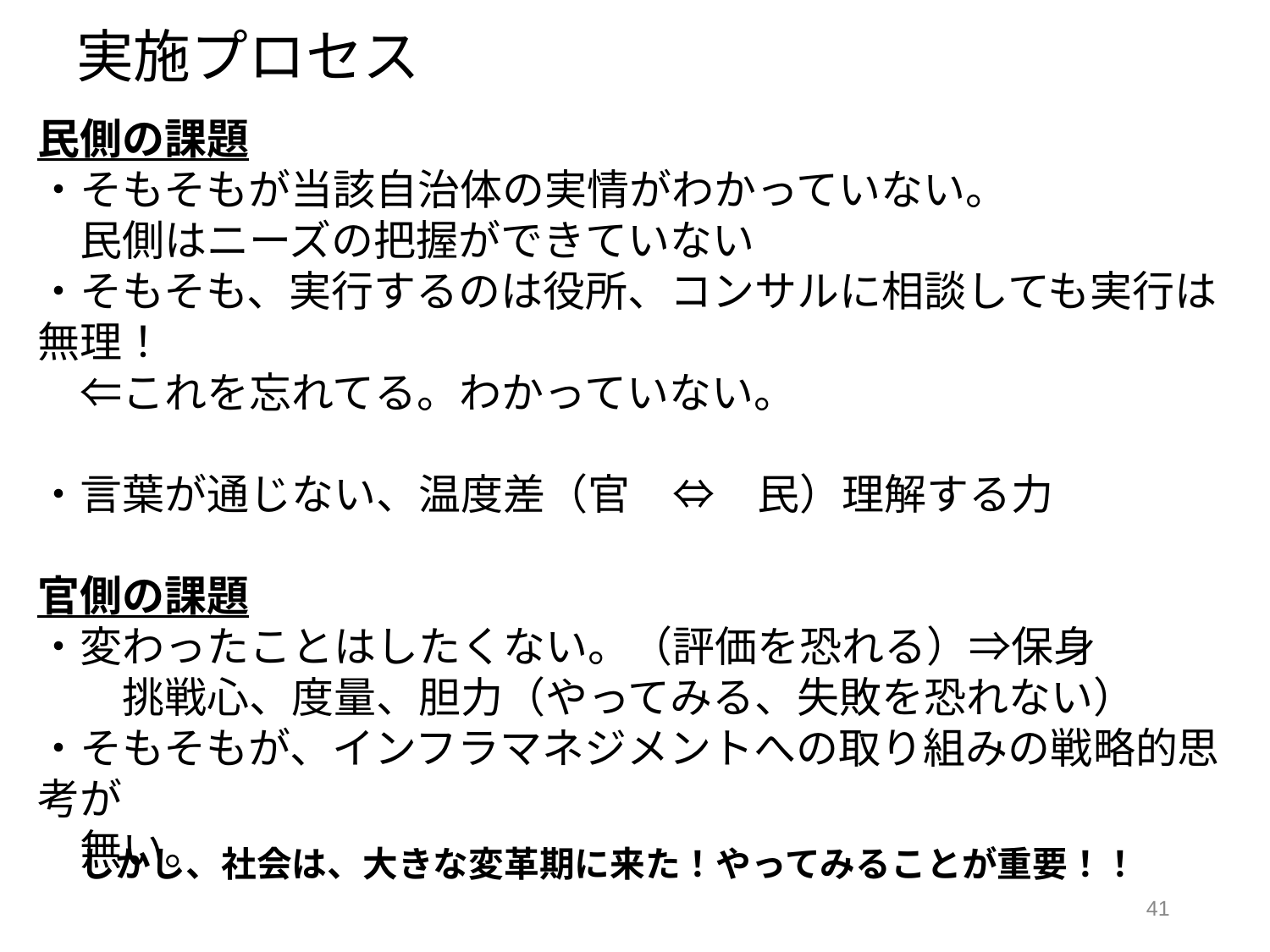

# 実施プロセス
民側の課題
・そもそもが当該自治体の実情がわかっていない。
　民側はニーズの把握ができていない
・そもそも、実行するのは役所、コンサルに相談しても実行は無理！
　⇐これを忘れてる。わかっていない。

・言葉が通じない、温度差（官　⇔　民）理解する力

官側の課題
・変わったことはしたくない。（評価を恐れる）⇒保身
　　挑戦心、度量、胆力（やってみる、失敗を恐れない）
・そもそもが、インフラマネジメントへの取り組みの戦略的思考が
　無い。
しかし、社会は、大きな変革期に来た！やってみることが重要！！
41